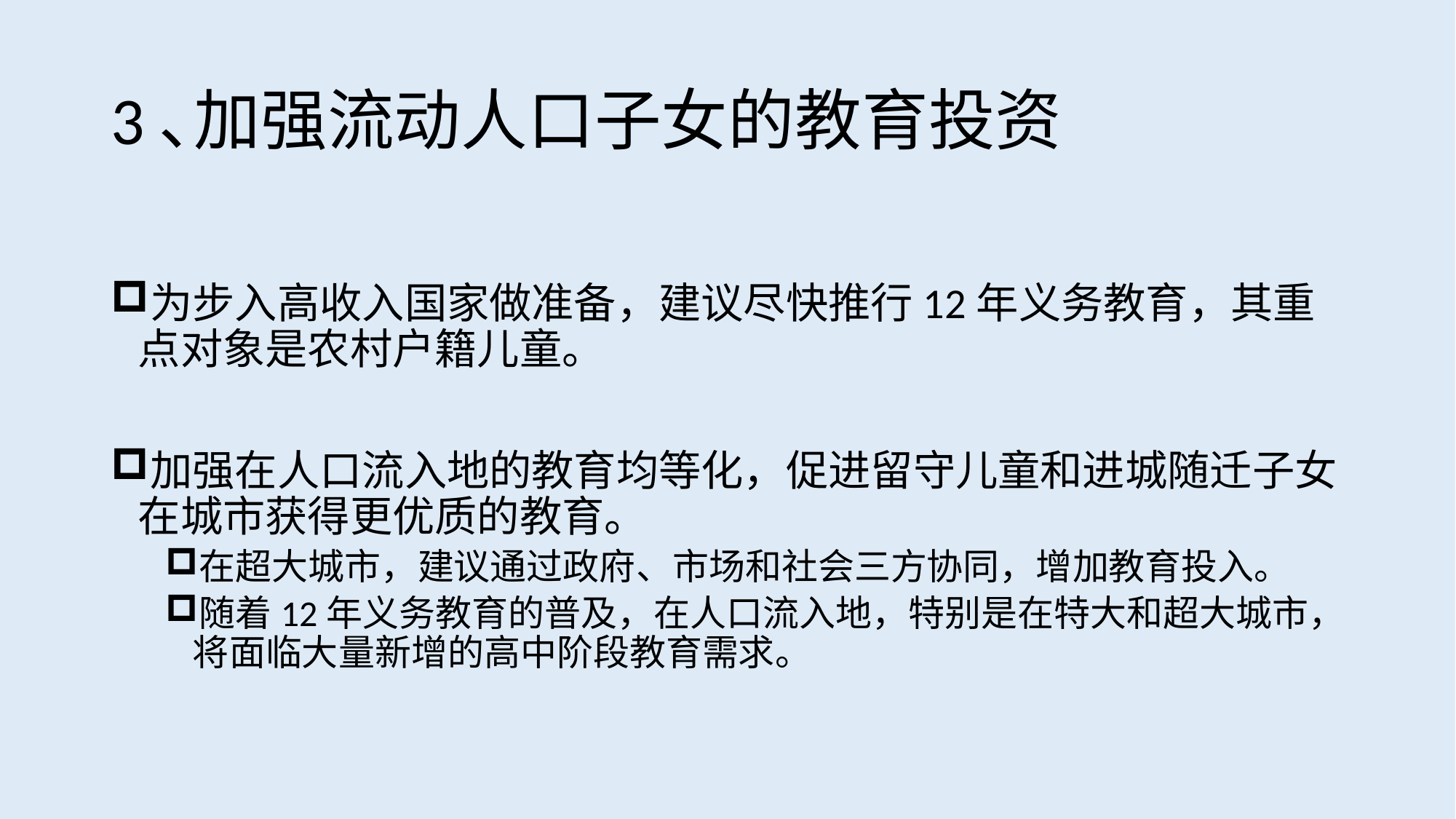

# 3､加强流动人口子女的教育投资
为步入高收入国家做准备，建议尽快推行12年义务教育，其重点对象是农村户籍儿童。

加强在人口流入地的教育均等化，促进留守儿童和进城随迁子女在城市获得更优质的教育。
在超大城市，建议通过政府、市场和社会三方协同，增加教育投入。
随着12年义务教育的普及，在人口流入地，特别是在特大和超大城市，将面临大量新增的高中阶段教育需求。